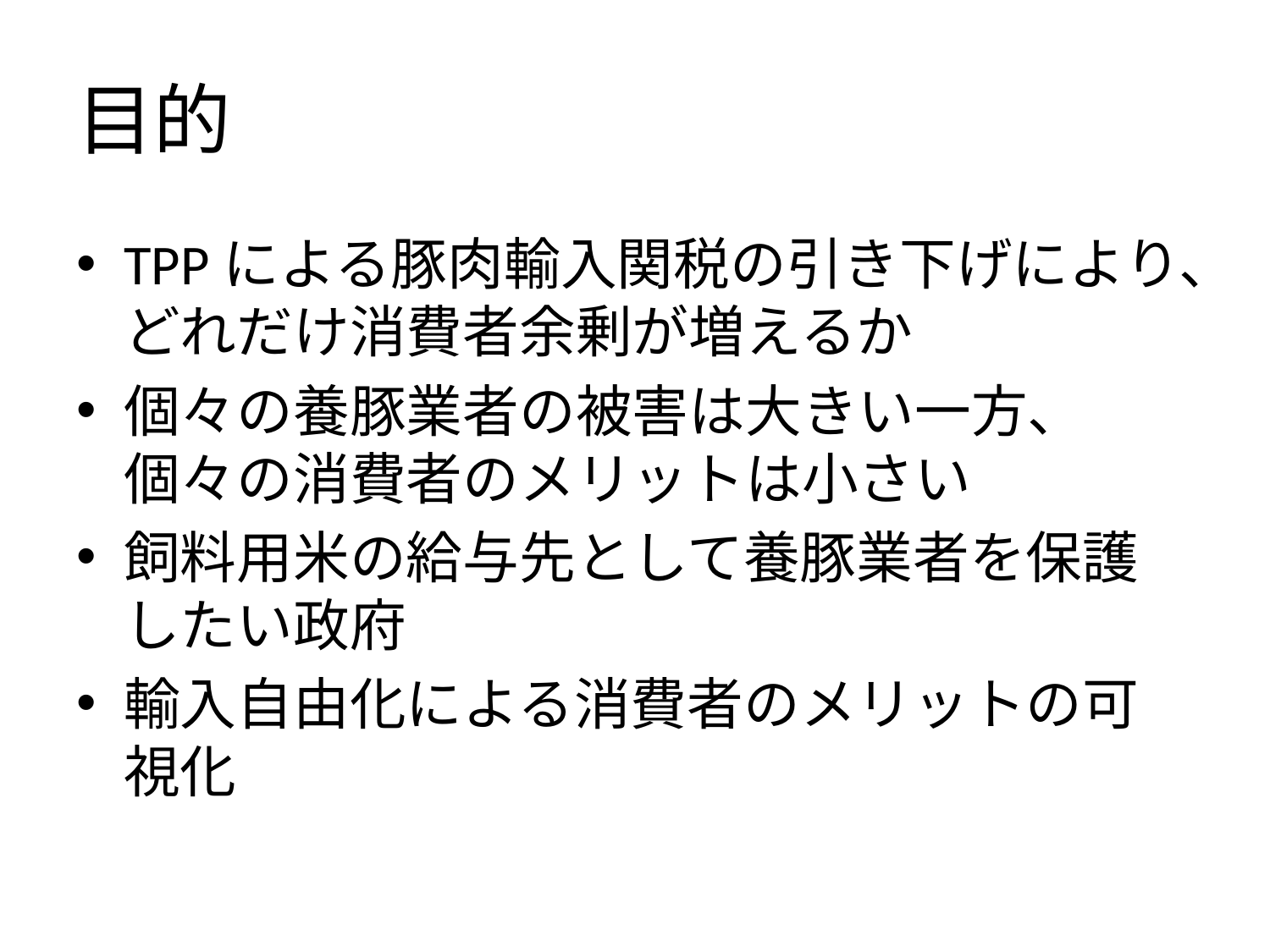

# 目的
TPPによる豚肉輸入関税の引き下げにより、どれだけ消費者余剰が増えるか
個々の養豚業者の被害は大きい一方、個々の消費者のメリットは小さい
飼料用米の給与先として養豚業者を保護したい政府
輸入自由化による消費者のメリットの可視化